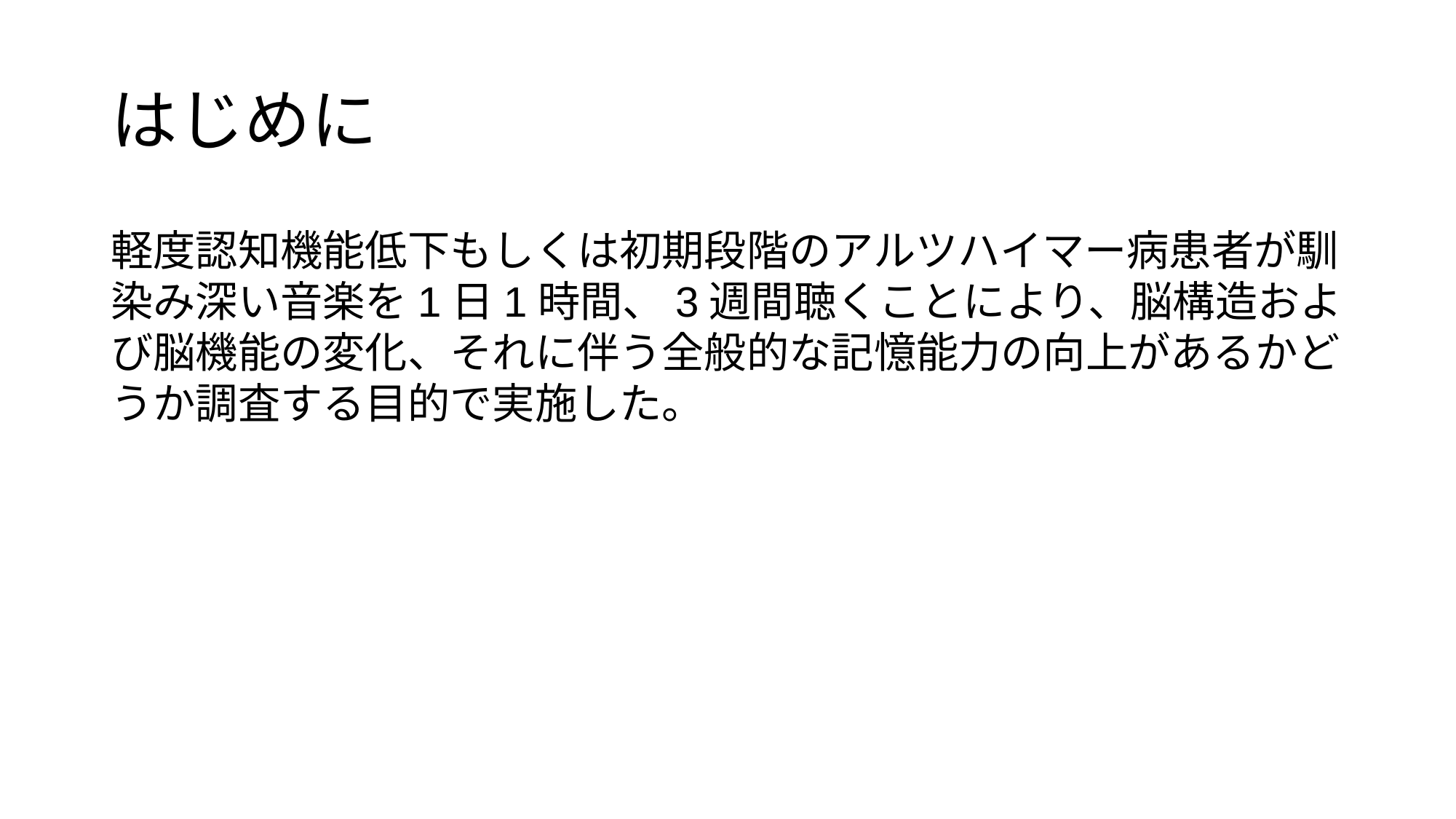

# はじめに
軽度認知機能低下もしくは初期段階のアルツハイマー病患者が馴染み深い音楽を1日1時間、3週間聴くことにより、脳構造および脳機能の変化、それに伴う全般的な記憶能力の向上があるかどうか調査する目的で実施した。